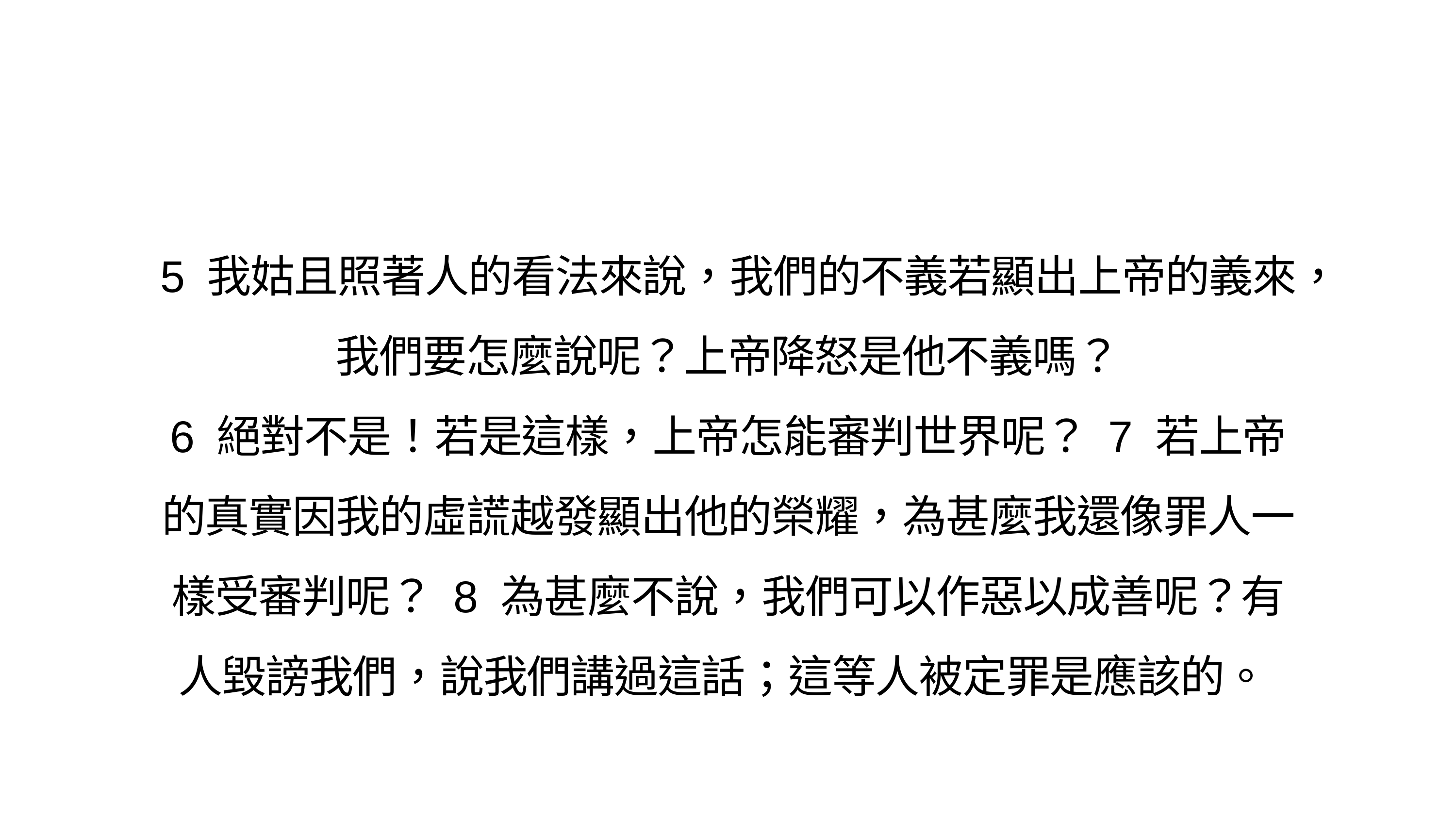

5 我姑且照著人的看法來說，我們的不義若顯出上帝的義來，我們要怎麼說呢？上帝降怒是他不義嗎？
6 絕對不是！若是這樣，上帝怎能審判世界呢？ 7 若上帝的真實因我的虛謊越發顯出他的榮耀，為甚麼我還像罪人一樣受審判呢？ 8 為甚麼不說，我們可以作惡以成善呢？有人毀謗我們，說我們講過這話；這等人被定罪是應該的。